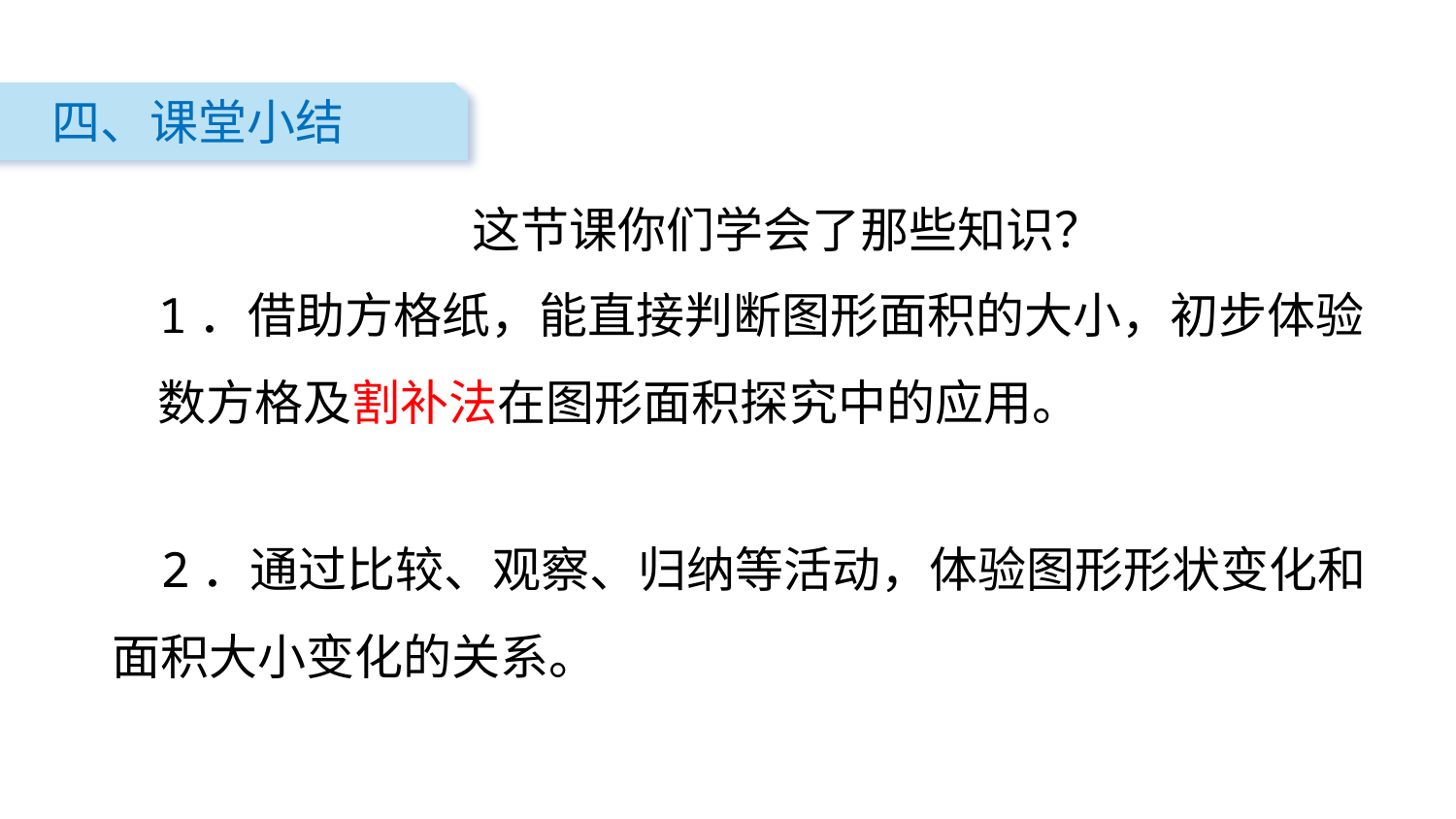

四、课堂小结
这节课你们学会了那些知识？
1．借助方格纸，能直接判断图形面积的大小，初步体验数方格及割补法在图形面积探究中的应用。
2．通过比较、观察、归纳等活动，体验图形形状变化和面积大小变化的关系。